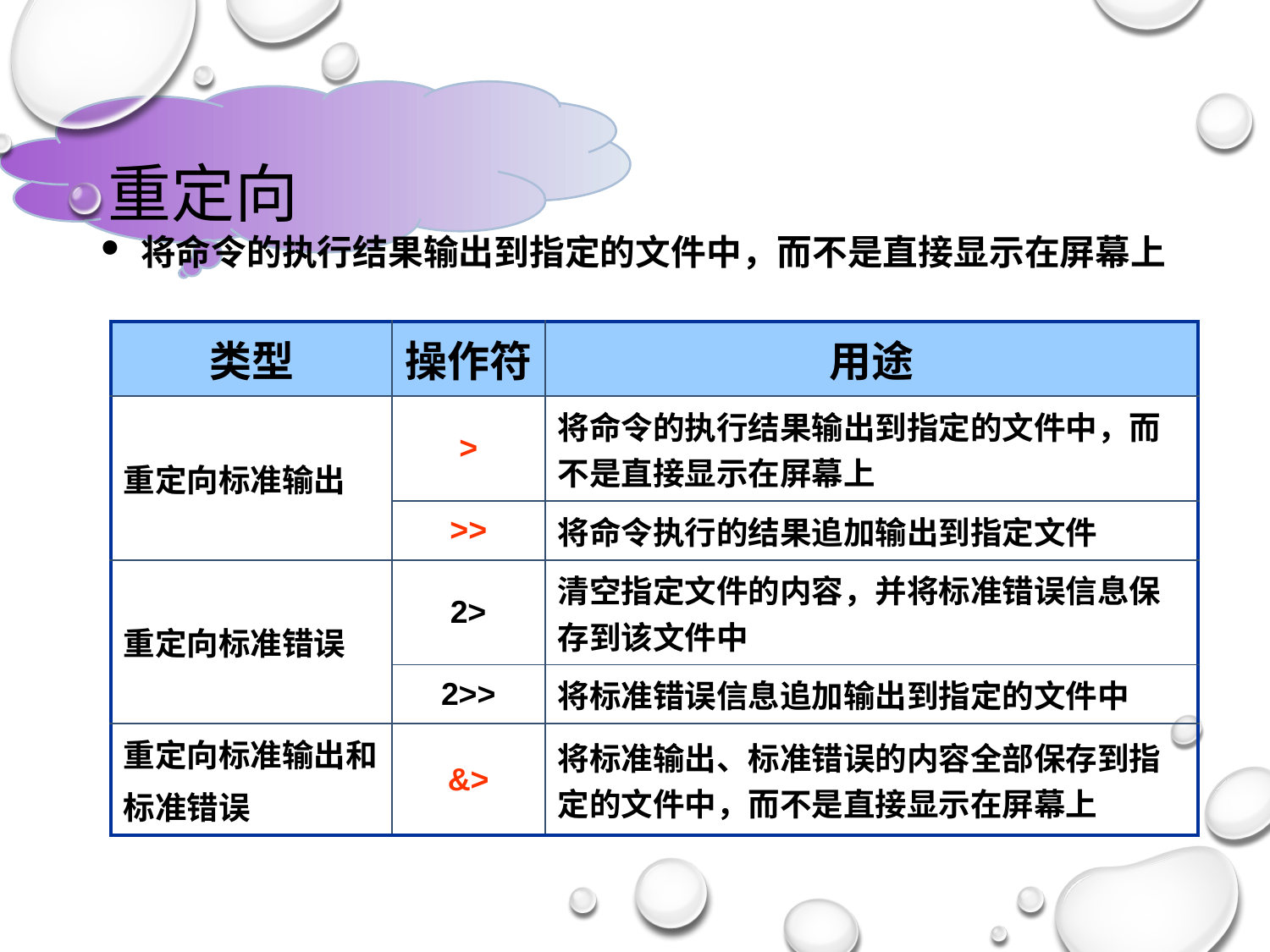

# 重定向

将命令的执行结果输出到指定的文件中，而不是直接显示在屏幕上
| 类型 | 操作符 | 用途 |
| --- | --- | --- |
| 重定向标准输出 | > | 将命令的执行结果输出到指定的文件中，而不是直接显示在屏幕上 |
|  | >> | 将命令执行的结果追加输出到指定文件 |
| 重定向标准错误 | 2> | 清空指定文件的内容，并将标准错误信息保存到该文件中 |
|  | 2>> | 将标准错误信息追加输出到指定的文件中 |
| 重定向标准输出和 标准错误 | &> | 将标准输出、标准错误的内容全部保存到指定的文件中，而不是直接显示在屏幕上 |